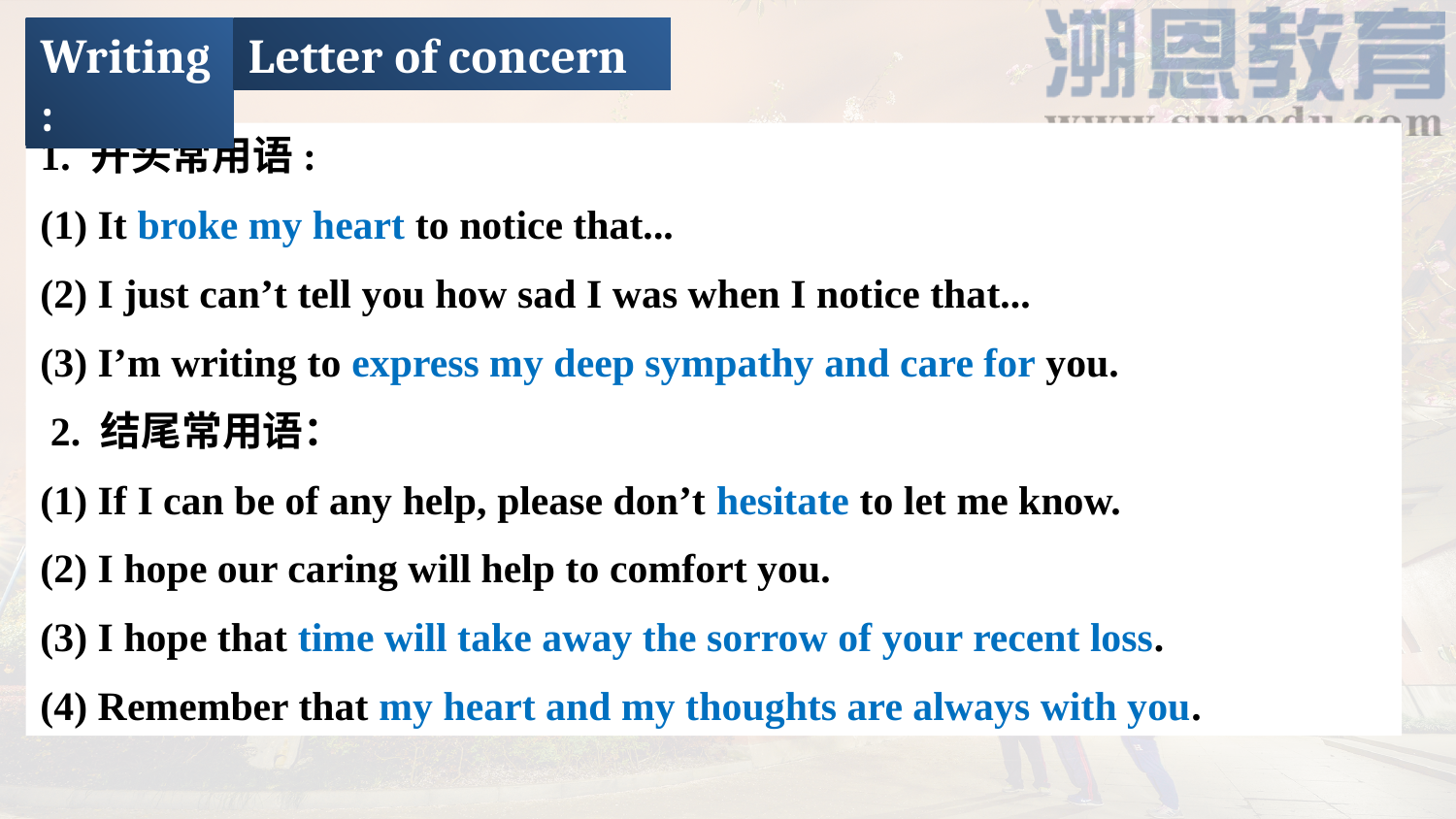

Writing:
Letter of concern
1. 开头常用语:
(1) It broke my heart to notice that...
(2) I just can’t tell you how sad I was when I notice that...
(3) I’m writing to express my deep sympathy and care for you.
 2. 结尾常用语：
(1) If I can be of any help, please don’t hesitate to let me know.
(2) I hope our caring will help to comfort you.
(3) I hope that time will take away the sorrow of your recent loss.
(4) Remember that my heart and my thoughts are always with you.